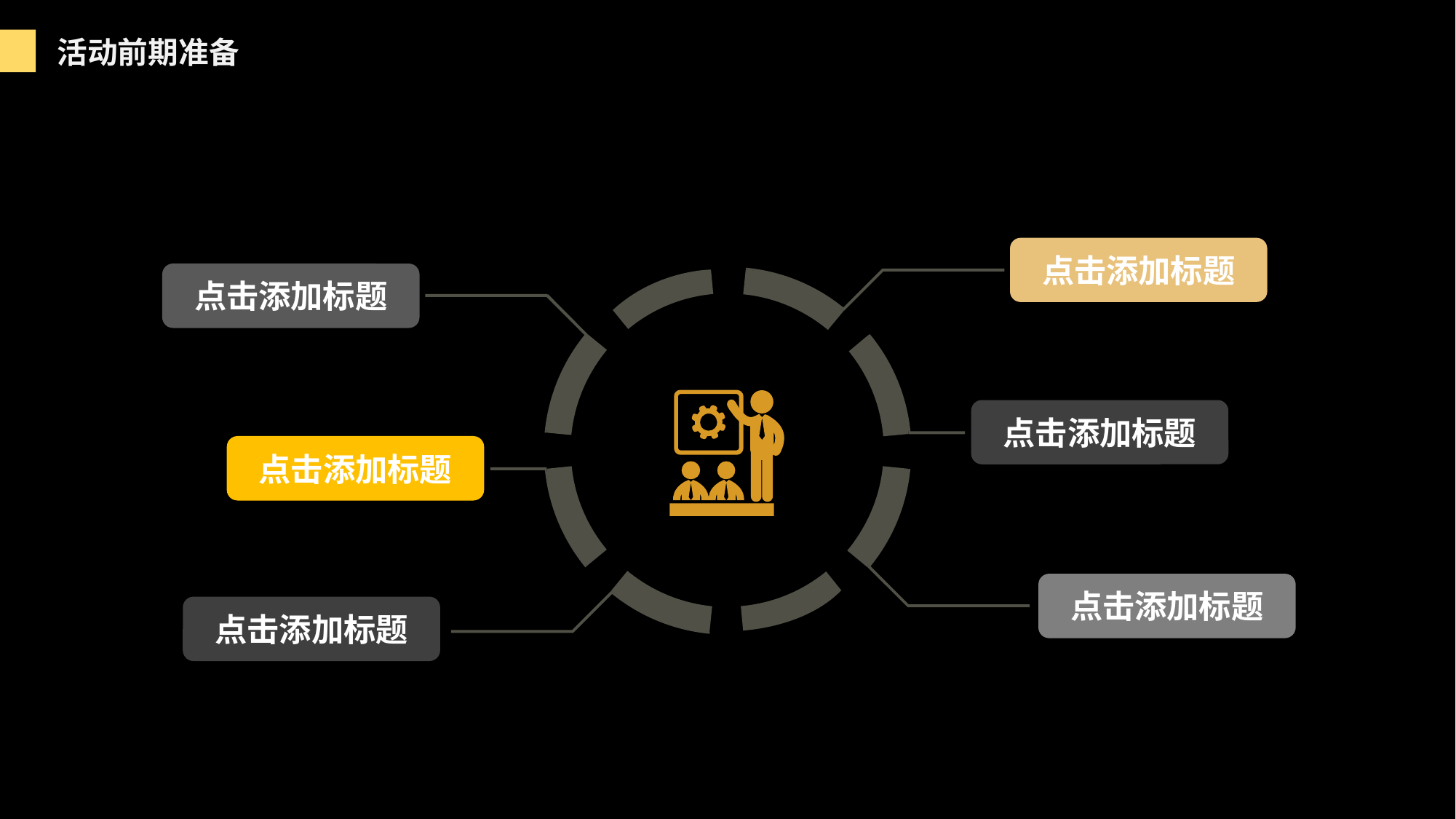

活动前期准备

点击添加标题
点击添加标题

点击添加标题
点击添加标题

点击添加标题

点击添加标题